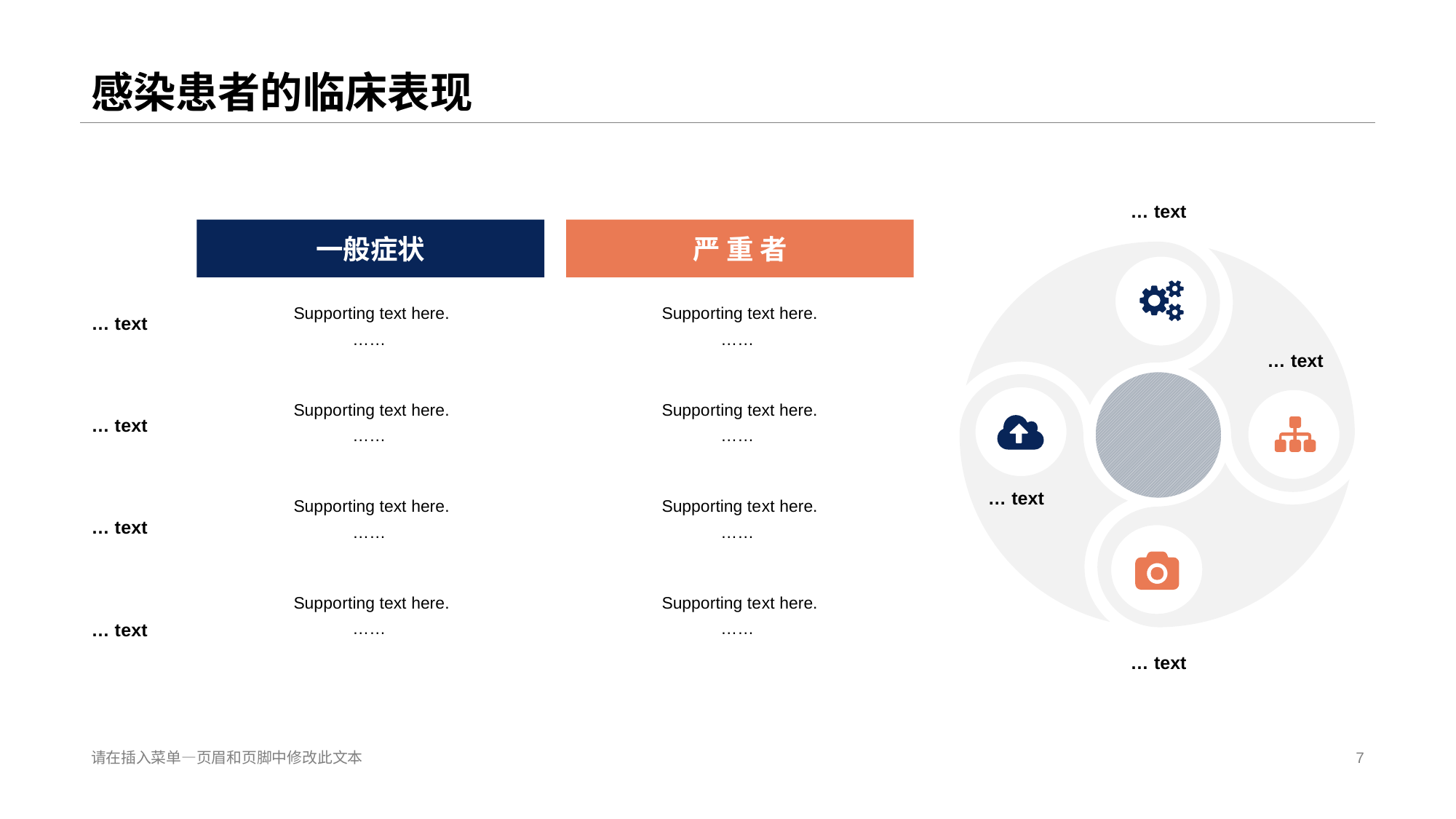

# 感染患者的临床表现
…  text
一般症状
严 重 者

Suppo rting text here.
……
Suppo rting text here.
……
… t ext
…  text

Suppo rting text here.
……
Suppo rting text here.
……
… t ext

…  text
Suppo rting text here.
……
Supporting te xt here.
……
… t ext

Suppo rting text here.
……
Supporting te xt here.
……
… t ext
…  text
请在插入菜单—页眉和页脚中修改此文本
7